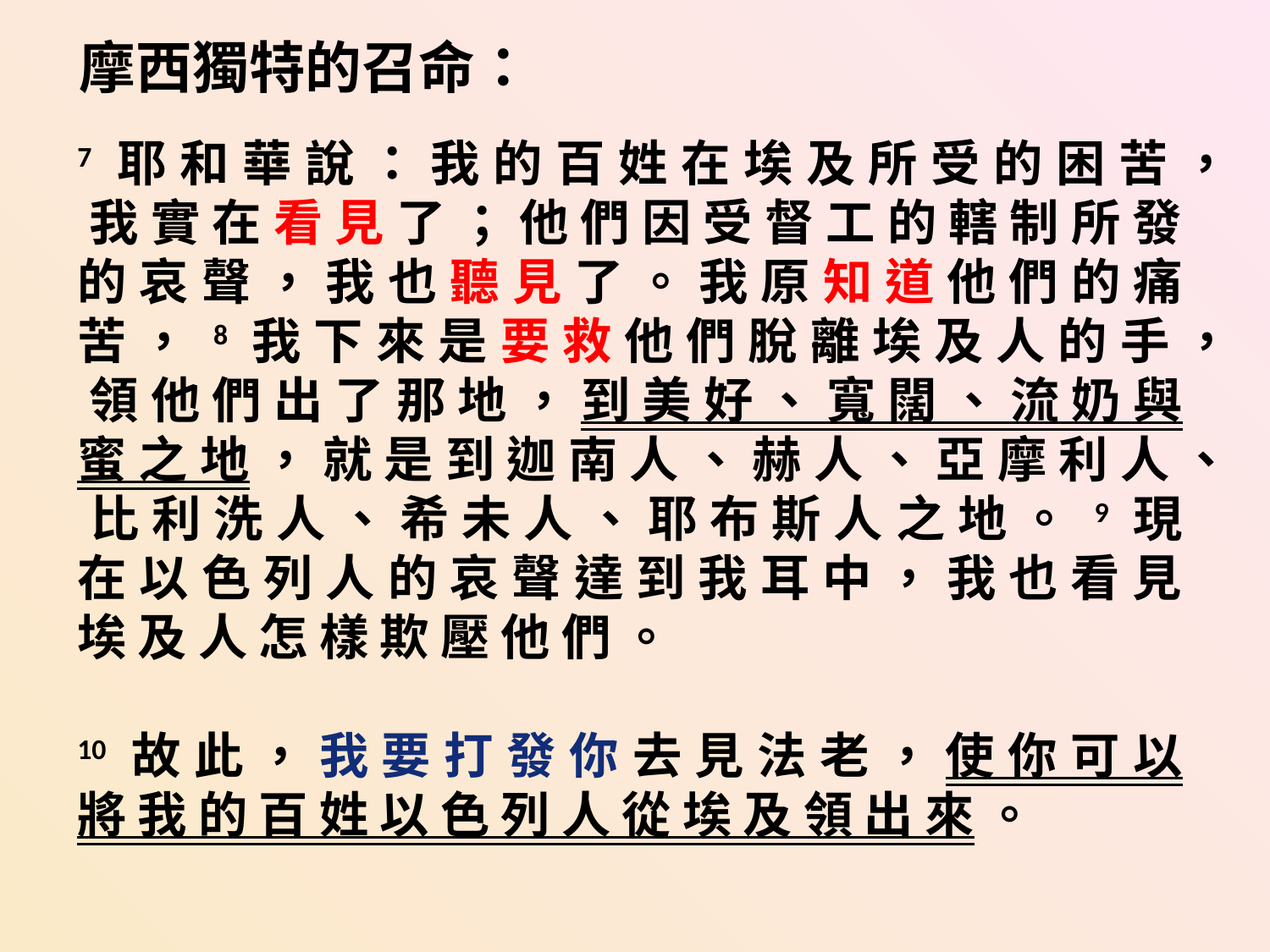

摩西獨特的召命：
7 耶 和 華 說 ： 我 的 百 姓 在 埃 及 所 受 的 困 苦 ， 我 實 在 看 見 了 ； 他 們 因 受 督 工 的 轄 制 所 發 的 哀 聲 ， 我 也 聽 見 了 。 我 原 知 道 他 們 的 痛 苦 ， 8 我 下 來 是 要 救 他 們 脫 離 埃 及 人 的 手 ， 領 他 們 出 了 那 地 ， 到 美 好 、 寬 闊 、 流 奶 與 蜜 之 地 ， 就 是 到 迦 南 人 、 赫 人 、 亞 摩 利 人 、 比 利 洗 人 、 希 未 人 、 耶 布 斯 人 之 地 。 9 現 在 以 色 列 人 的 哀 聲 達 到 我 耳 中 ， 我 也 看 見 埃 及 人 怎 樣 欺 壓 他 們 。

10 故 此 ， 我 要 打 發 你 去 見 法 老 ， 使 你 可 以 將 我 的 百 姓 以 色 列 人 從 埃 及 領 出 來 。